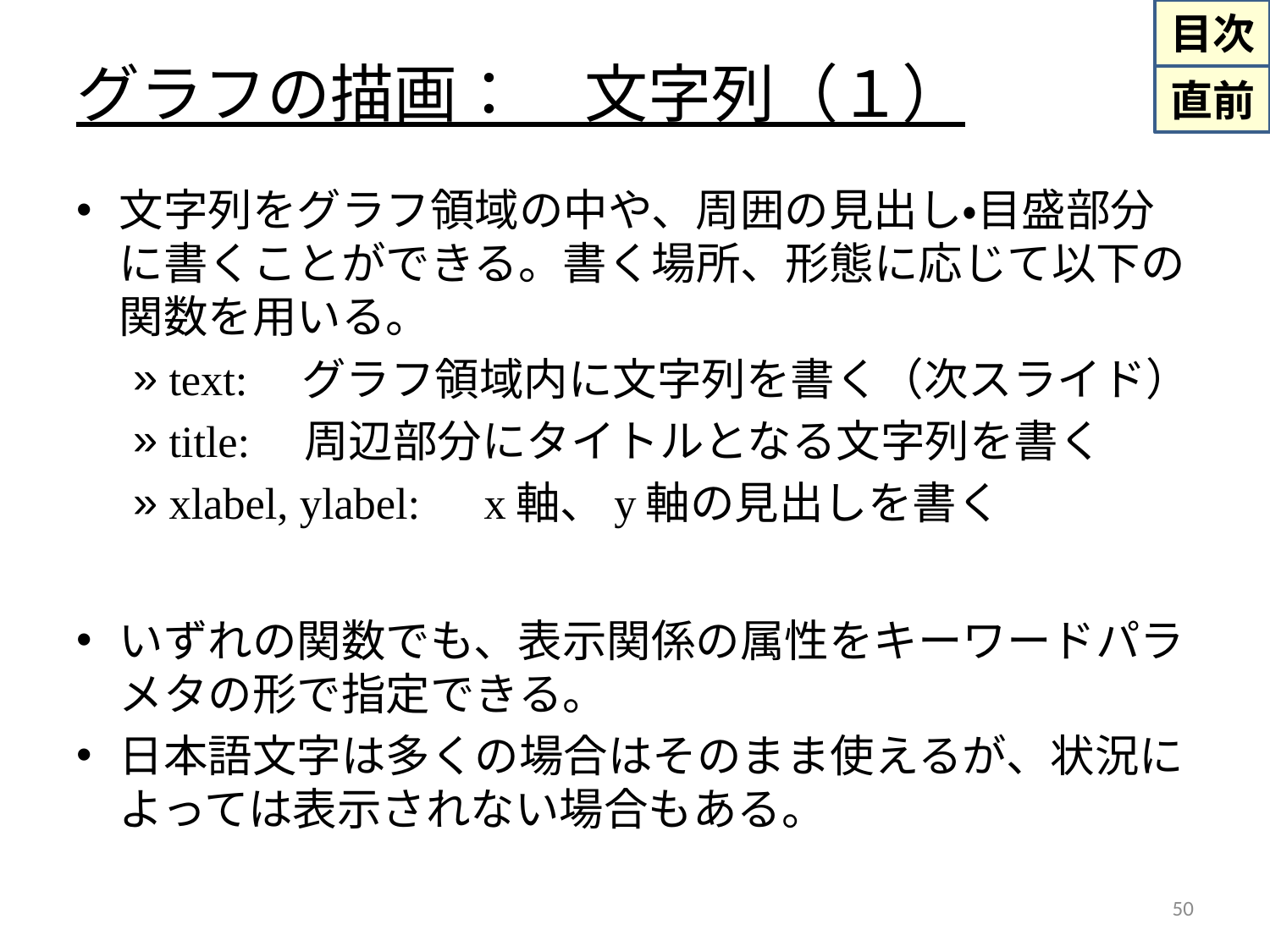

# グラフの描画：　文字列（１）
文字列をグラフ領域の中や、周囲の見出し・目盛部分に書くことができる。書く場所、形態に応じて以下の関数を用いる。
text:　グラフ領域内に文字列を書く（次スライド）
title:　周辺部分にタイトルとなる文字列を書く
xlabel, ylabel:　x軸、y軸の見出しを書く

いずれの関数でも、表示関係の属性をキーワードパラメタの形で指定できる。
日本語文字は多くの場合はそのまま使えるが、状況によっては表示されない場合もある。

50